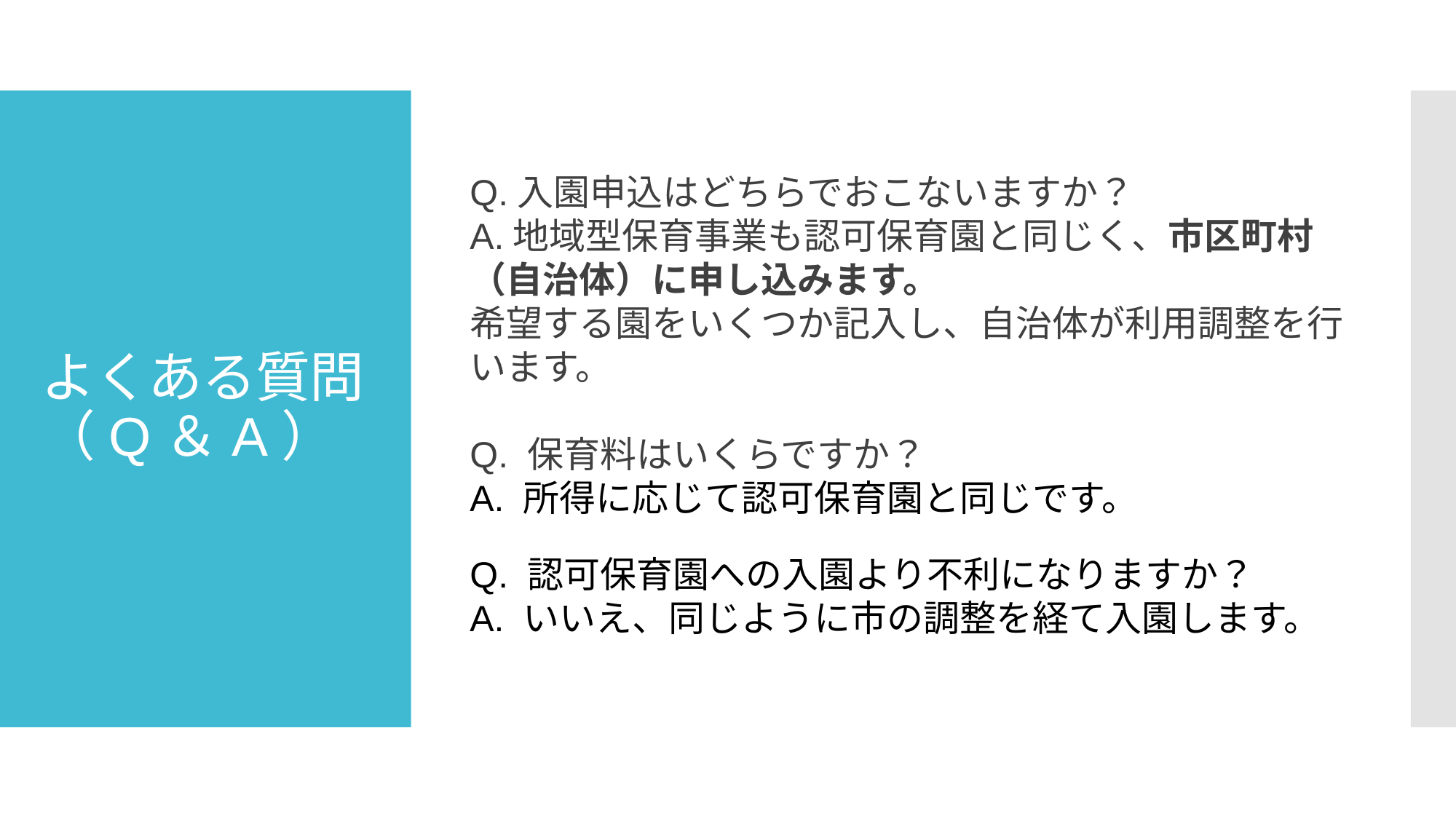

# よくある質問 （Q＆A）
Q.入園申込はどちらでおこないますか？
A.地域型保育事業も認可保育園と同じく、市区町村（自治体）に申し込みます。
希望する園をいくつか記入し、自治体が利用調整を行います。

Q. 保育料はいくらですか？
A. 所得に応じて認可保育園と同じです。

Q. 認可保育園への入園より不利になりますか？
A. いいえ、同じように市の調整を経て入園します。